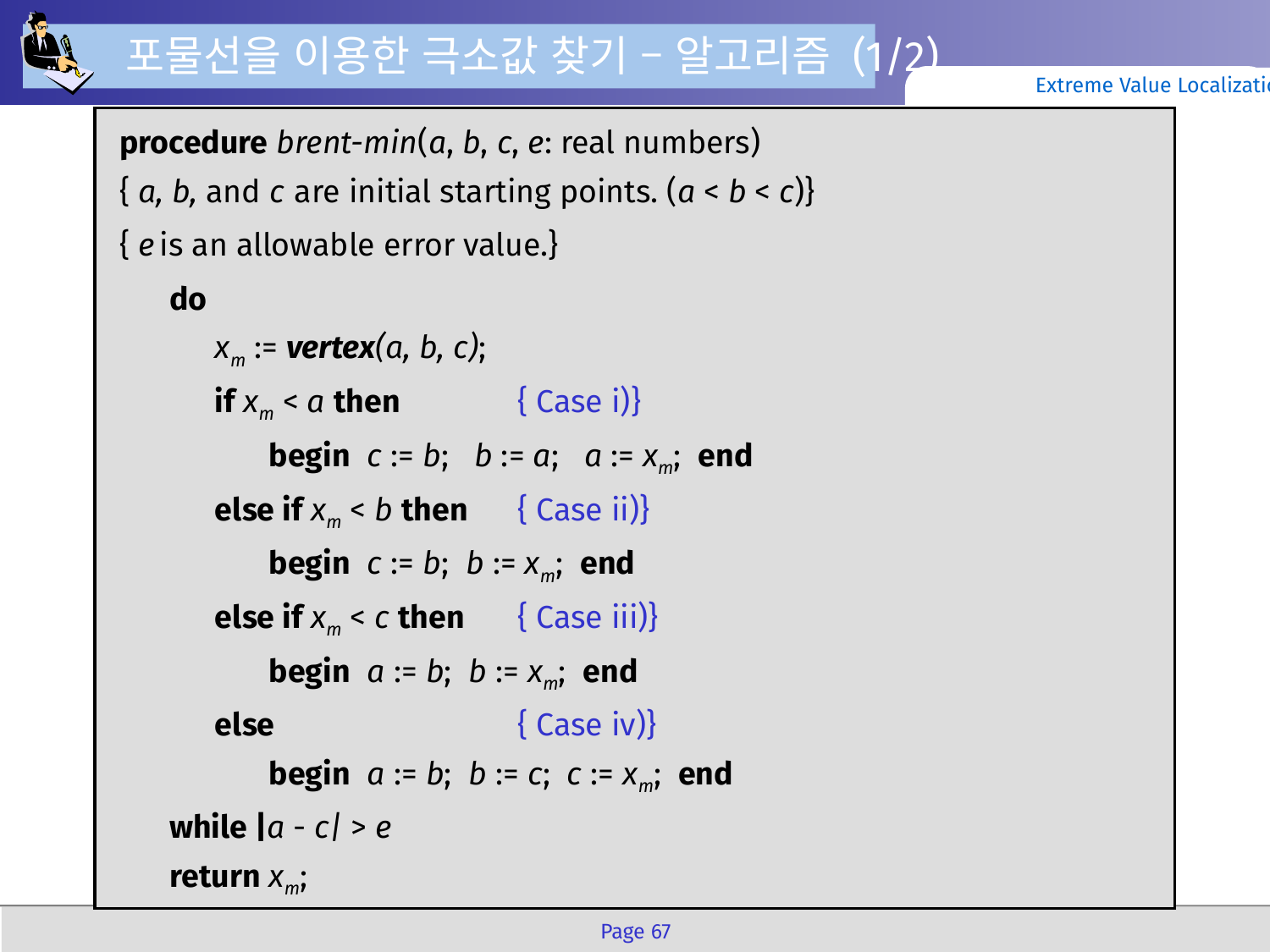

포물선을 이용한 극소값 찾기 – 알고리즘 (1/2)
Extreme Value Localization
procedure brent-min(a, b, c, e: real numbers)
{ a, b, and c  are initial starting points. (a < b < c)}
{ e is an allowable error value.}
	do
		xm := vertex(a, b, c);
		if xm < a then	{ Case i)}
			begin  c := b;   b := a;   a := xm;  end
		else if xm < b then	{ Case ii)}
			begin  c := b;  b := xm;  end
		else if xm < c then	{ Case iii)}
			begin  a := b;  b := xm;  end
		else		{ Case iv)}
			begin  a := b;  b := c;  c := xm;  end
	while |a - c| > e
	return xm;
Page 67